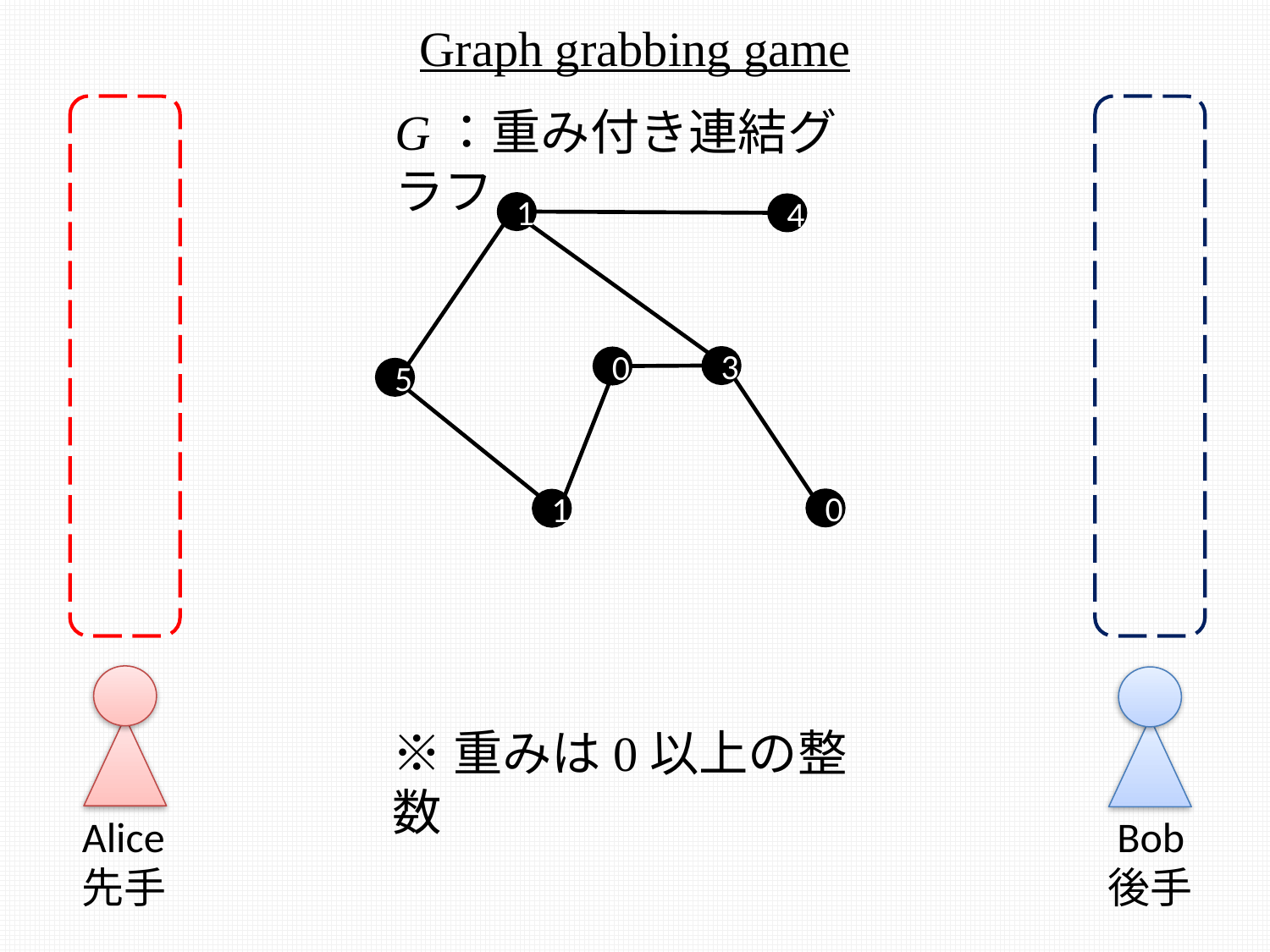

# Graph grabbing game
G：重み付き連結グラフ

1
4
3
0
5
0
1

Alice
先手

 Bob
後手
※重みは0以上の整数